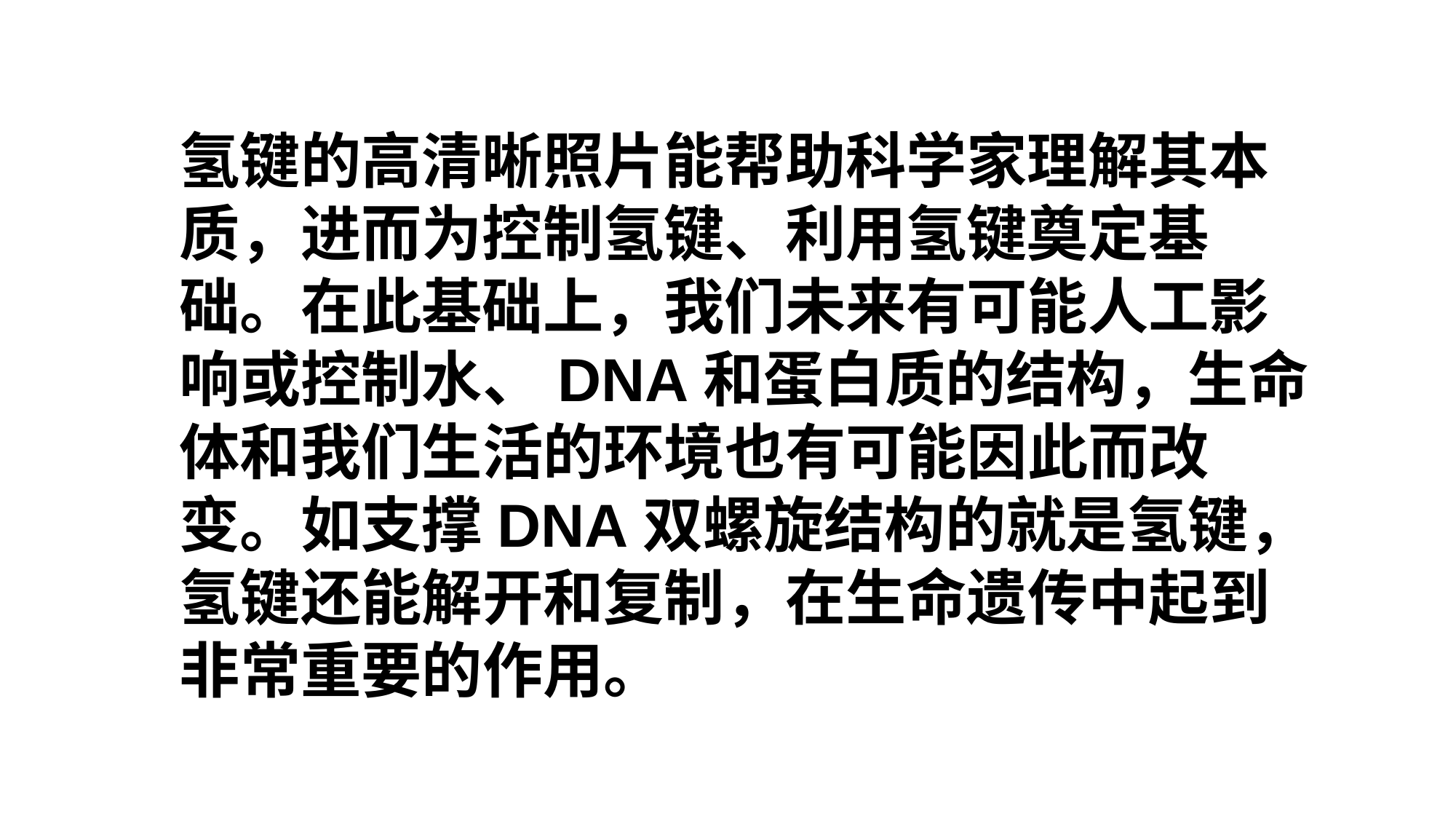

氢键的高清晰照片能帮助科学家理解其本质，进而为控制氢键、利用氢键奠定基础。在此基础上，我们未来有可能人工影响或控制水、DNA和蛋白质的结构，生命体和我们生活的环境也有可能因此而改变。如支撑DNA双螺旋结构的就是氢键，氢键还能解开和复制，在生命遗传中起到非常重要的作用。